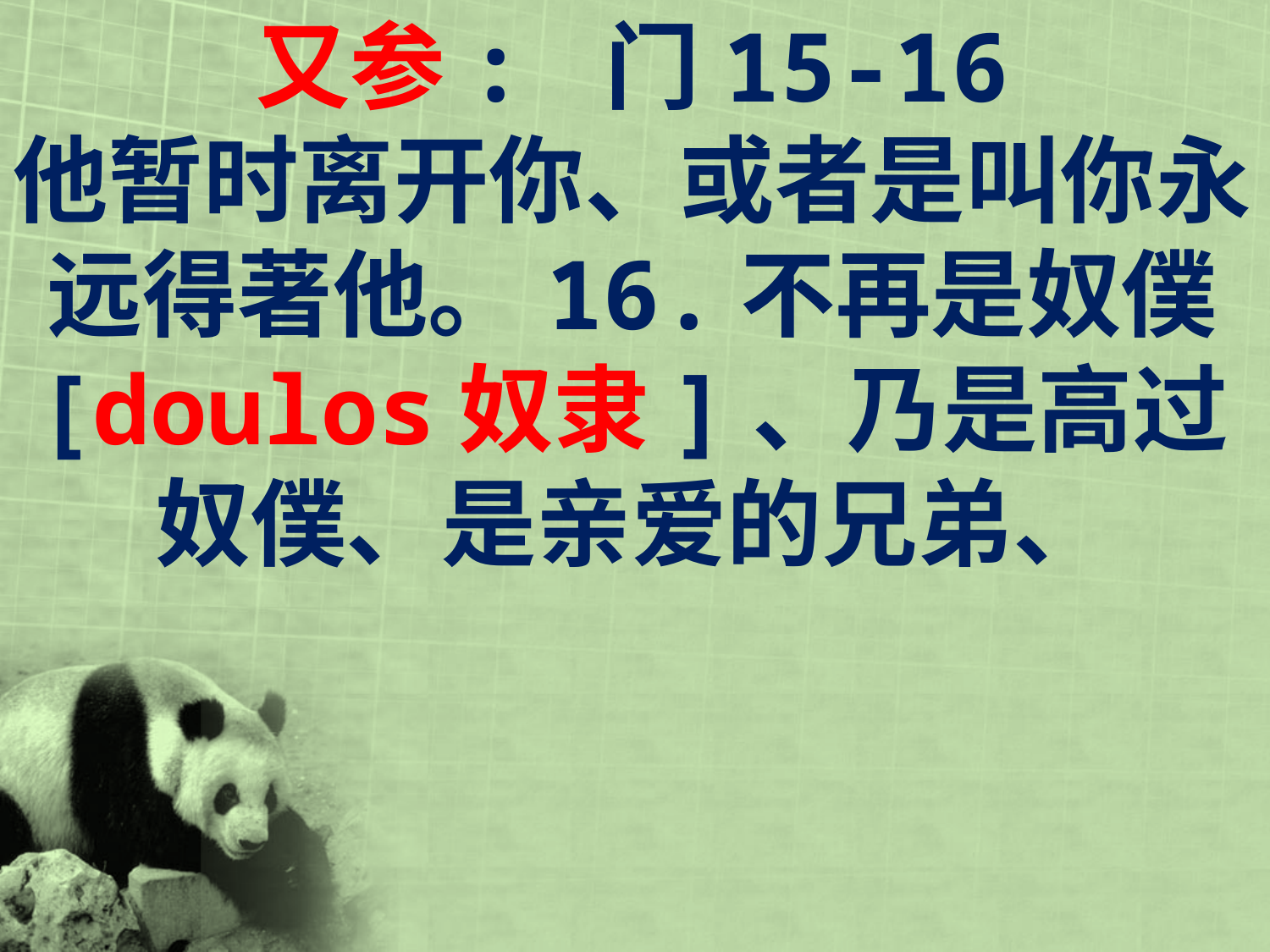

又参: 门15-16
他暂时离开你、或者是叫你永远得著他。16.不再是奴僕 [doulos奴隶]、乃是高过奴僕、是亲爱的兄弟、